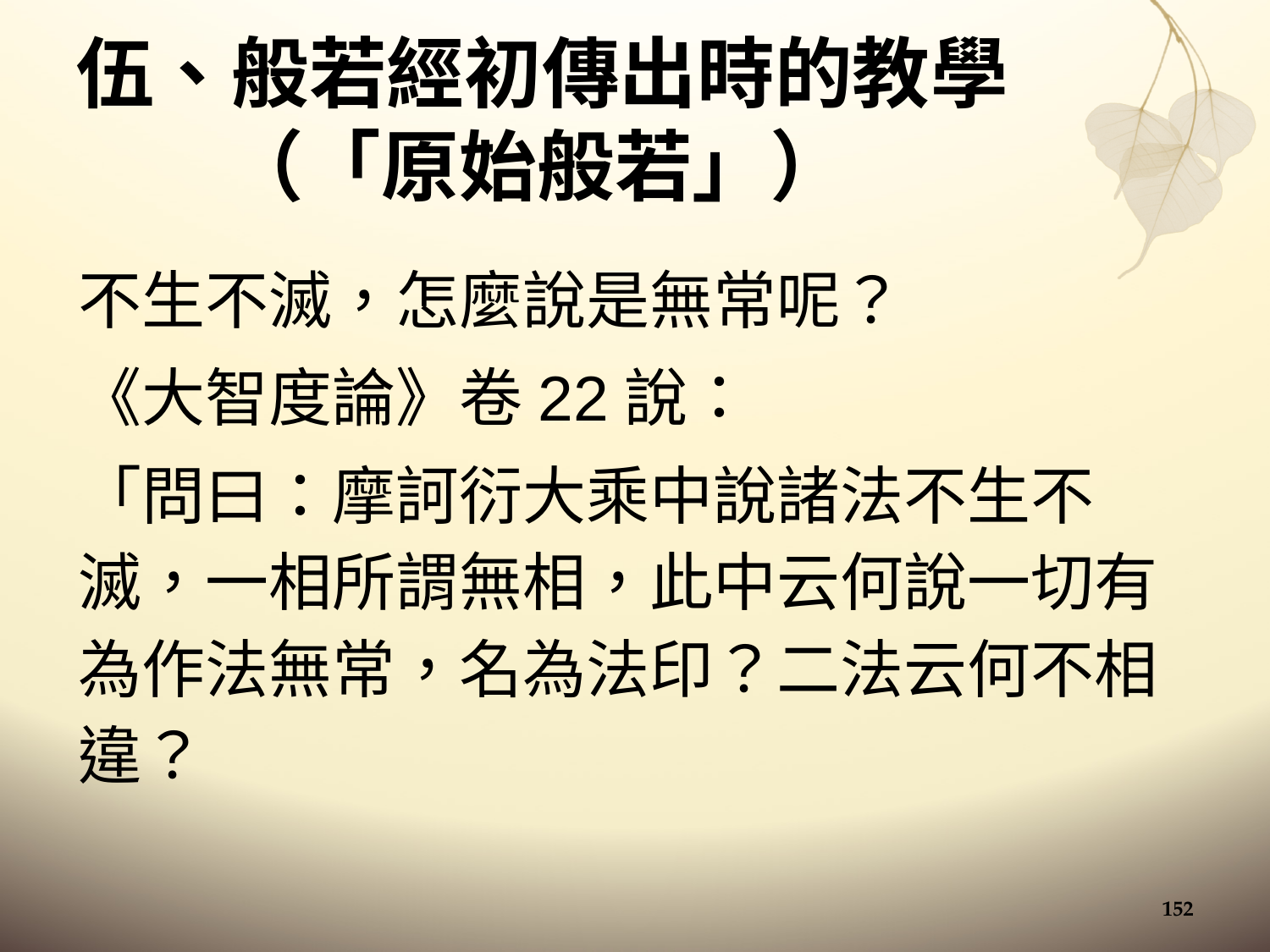

# 伍、般若經初傳出時的教學 （「原始般若」）

不生不滅，怎麼說是無常呢？
《大智度論》卷22說：
「問曰：摩訶衍大乘中說諸法不生不滅，一相所謂無相，此中云何說一切有為作法無常，名為法印？二法云何不相違？

152